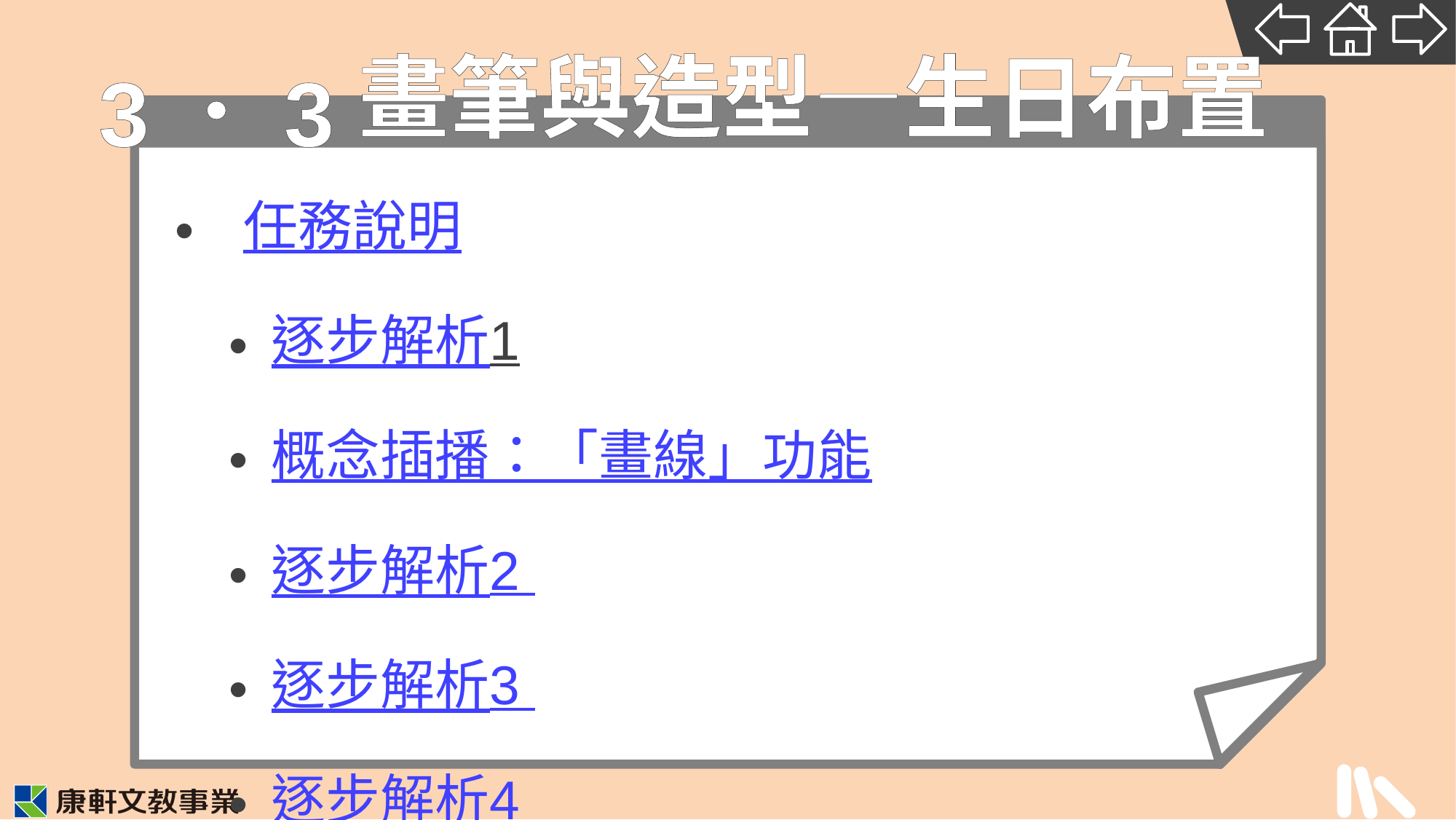

3．3
# 畫筆與造型—生日布置
任務說明
逐步解析1
概念插播：「畫線」功能
逐步解析2
逐步解析3
逐步解析4